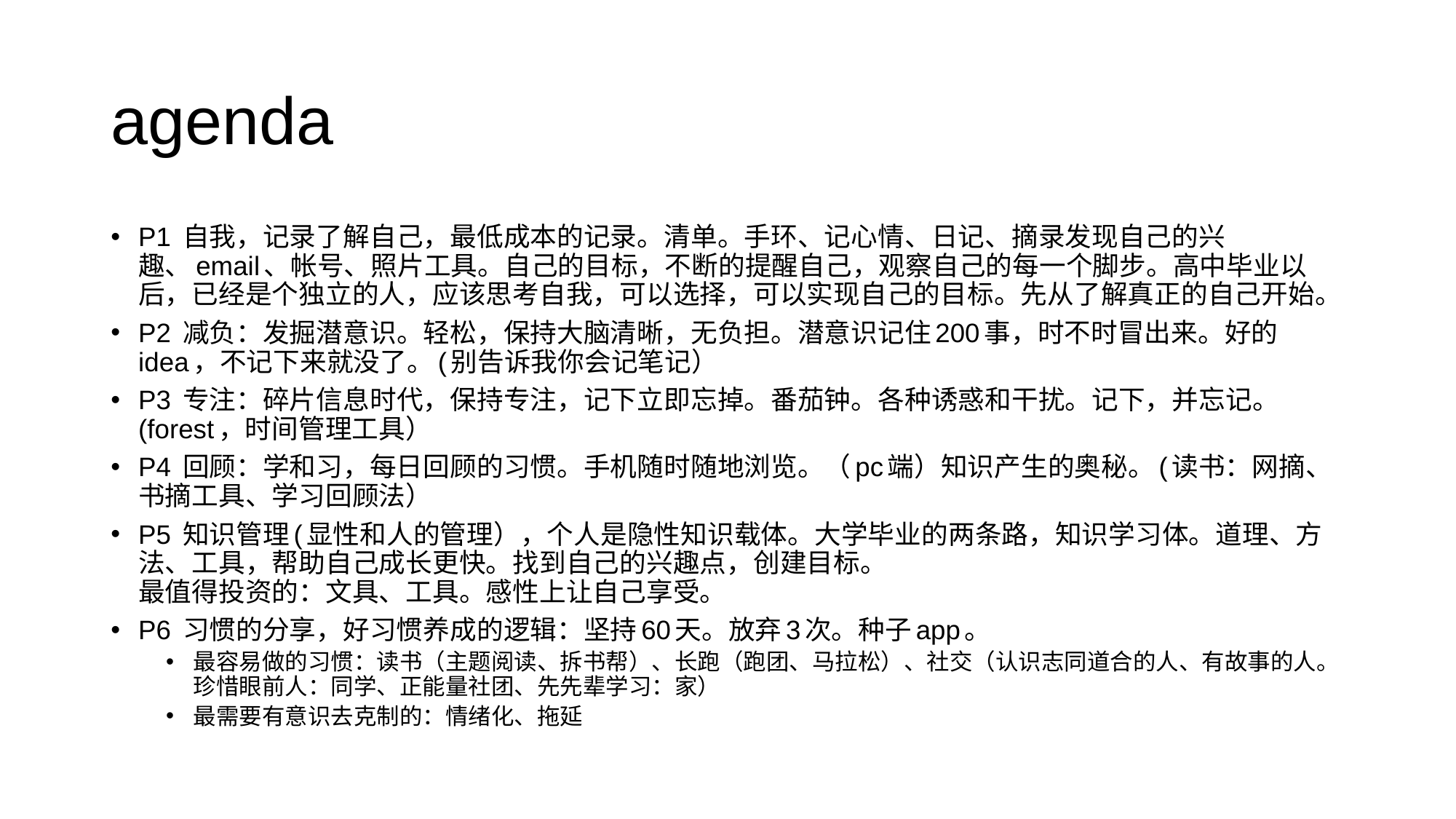

# agenda
P1 自我，记录了解自己，最低成本的记录。清单。手环、记心情、日记、摘录发现自己的兴趣、email、帐号、照片工具。自己的目标，不断的提醒自己，观察自己的每一个脚步。高中毕业以后，已经是个独立的人，应该思考自我，可以选择，可以实现自己的目标。先从了解真正的自己开始。
P2 减负：发掘潜意识。轻松，保持大脑清晰，无负担。潜意识记住200事，时不时冒出来。好的idea，不记下来就没了。(别告诉我你会记笔记）
P3 专注：碎片信息时代，保持专注，记下立即忘掉。番茄钟。各种诱惑和干扰。记下，并忘记。(forest，时间管理工具）
P4 回顾：学和习，每日回顾的习惯。手机随时随地浏览。（pc端）知识产生的奥秘。(读书：网摘、书摘工具、学习回顾法）
P5 知识管理(显性和人的管理），个人是隐性知识载体。大学毕业的两条路，知识学习体。道理、方法、工具，帮助自己成长更快。找到自己的兴趣点，创建目标。
最值得投资的：文具、工具。感性上让自己享受。
P6 习惯的分享，好习惯养成的逻辑：坚持60天。放弃3次。种子app。
最容易做的习惯：读书（主题阅读、拆书帮）、长跑（跑团、马拉松）、社交（认识志同道合的人、有故事的人。珍惜眼前人：同学、正能量社团、先先辈学习：家）
最需要有意识去克制的：情绪化、拖延